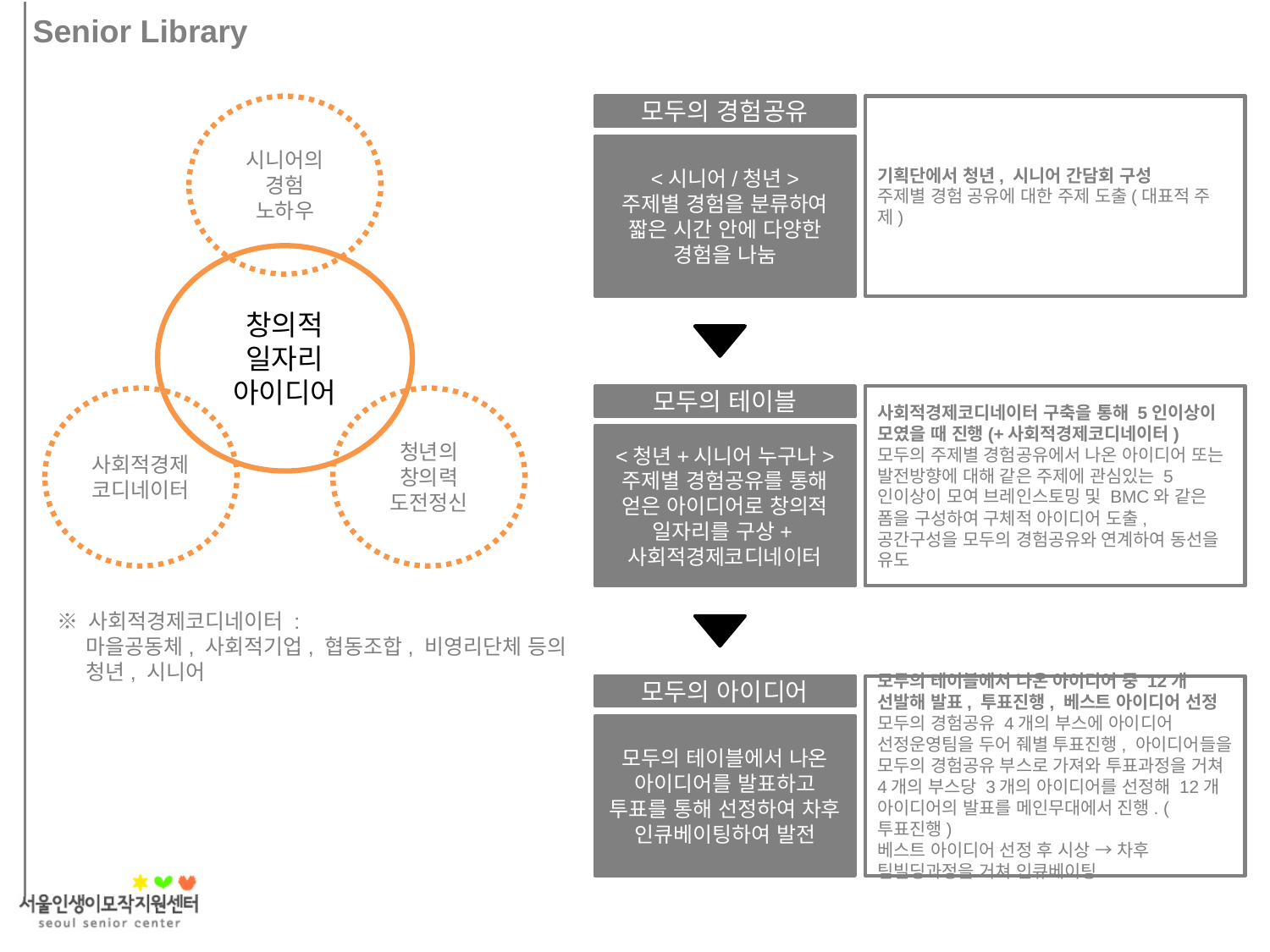

Senior Library
시니어의
경험
노하우
창의적
일자리
아이디어
사회적경제
코디네이터
청년의
창의력
도전정신
모두의 경험공유
<시니어/청년>
주제별 경험을 분류하여 짧은 시간 안에 다양한 경험을 나눔
기획단에서 청년, 시니어 간담회 구성
주제별 경험 공유에 대한 주제 도출(대표적 주제)

모두의 테이블
<청년+시니어 누구나>
주제별 경험공유를 통해 얻은 아이디어로 창의적 일자리를 구상+사회적경제코디네이터
사회적경제코디네이터 구축을 통해 5인이상이 모였을 때 진행(+사회적경제코디네이터)
모두의 주제별 경험공유에서 나온 아이디어 또는 발전방향에 대해 같은 주제에 관심있는 5인이상이 모여 브레인스토밍 및 BMC와 같은 폼을 구성하여 구체적 아이디어 도출, 공간구성을 모두의 경험공유와 연계하여 동선을 유도
※ 사회적경제코디네이터 :
    마을공동체, 사회적기업, 협동조합, 비영리단체 등의
    청년, 시니어

모두의 아이디어
모두의 테이블에서 나온 아이디어를 발표하고 투표를 통해 선정하여 차후 인큐베이팅하여 발전
모두의 테이블에서 나온 아이디어 중 12개 선발해 발표, 투표진행, 베스트 아이디어 선정
모두의 경험공유 4개의 부스에 아이디어 선정운영팀을 두어 줴별 투표진행, 아이디어들을 모두의 경험공유 부스로 가져와 투표과정을 거쳐 4개의 부스당 3개의 아이디어를 선정해 12개 아이디어의 발표를 메인무대에서 진행. (투표진행)
베스트 아이디어 선정 후 시상 → 차후 팀빌딩과정을 거쳐 인큐베이팅